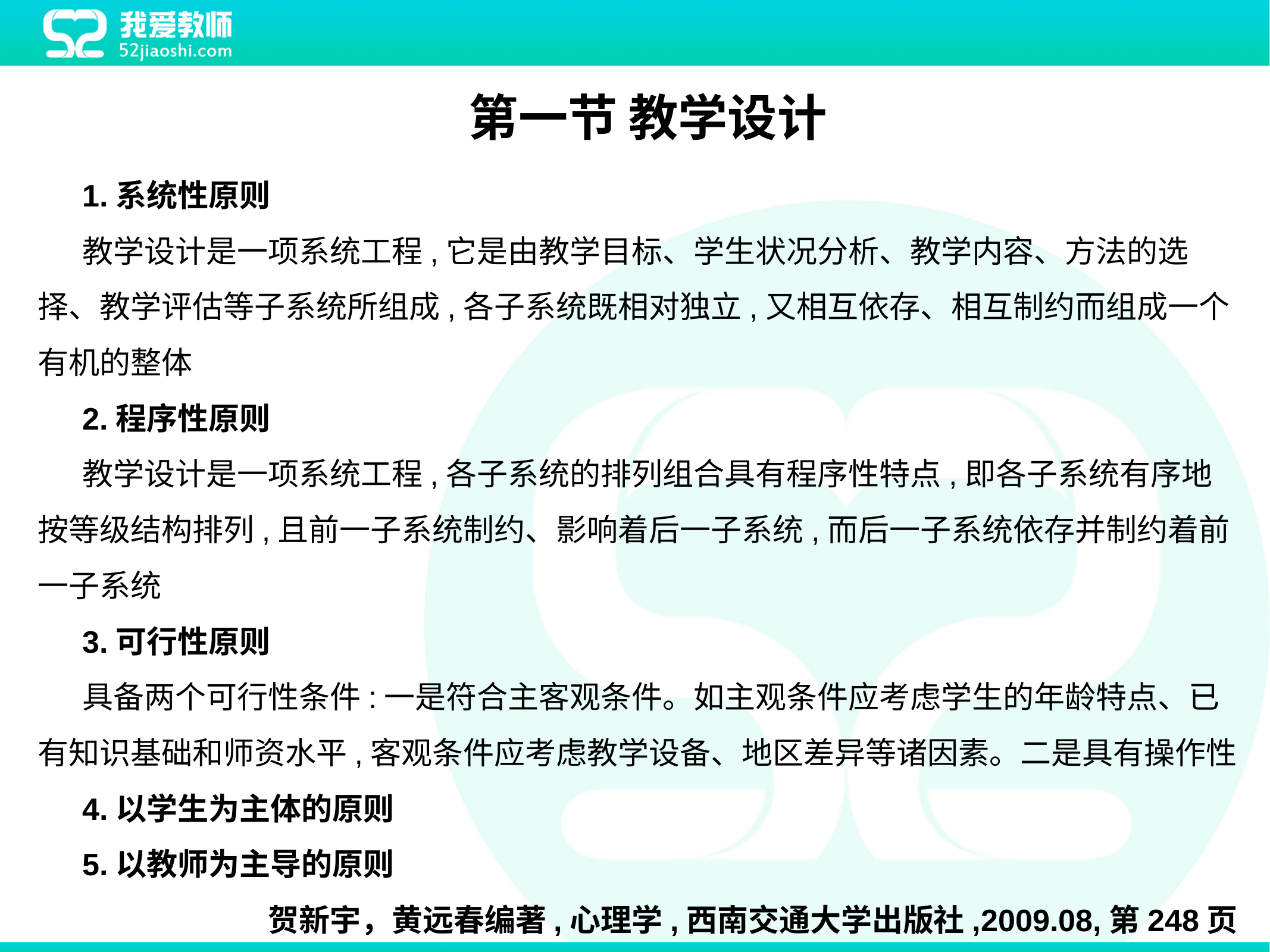

第一节 教学设计
1.系统性原则
教学设计是一项系统工程,它是由教学目标、学生状况分析、教学内容、方法的选择、教学评估等子系统所组成,各子系统既相对独立,又相互依存、相互制约而组成一个有机的整体
2.程序性原则
教学设计是一项系统工程,各子系统的排列组合具有程序性特点,即各子系统有序地按等级结构排列,且前一子系统制约、影响着后一子系统,而后一子系统依存并制约着前一子系统
3.可行性原则
具备两个可行性条件:一是符合主客观条件。如主观条件应考虑学生的年龄特点、已有知识基础和师资水平,客观条件应考虑教学设备、地区差异等诸因素。二是具有操作性
4.以学生为主体的原则
5.以教师为主导的原则
贺新宇，黄远春编著,心理学,西南交通大学出版社,2009.08,第248页